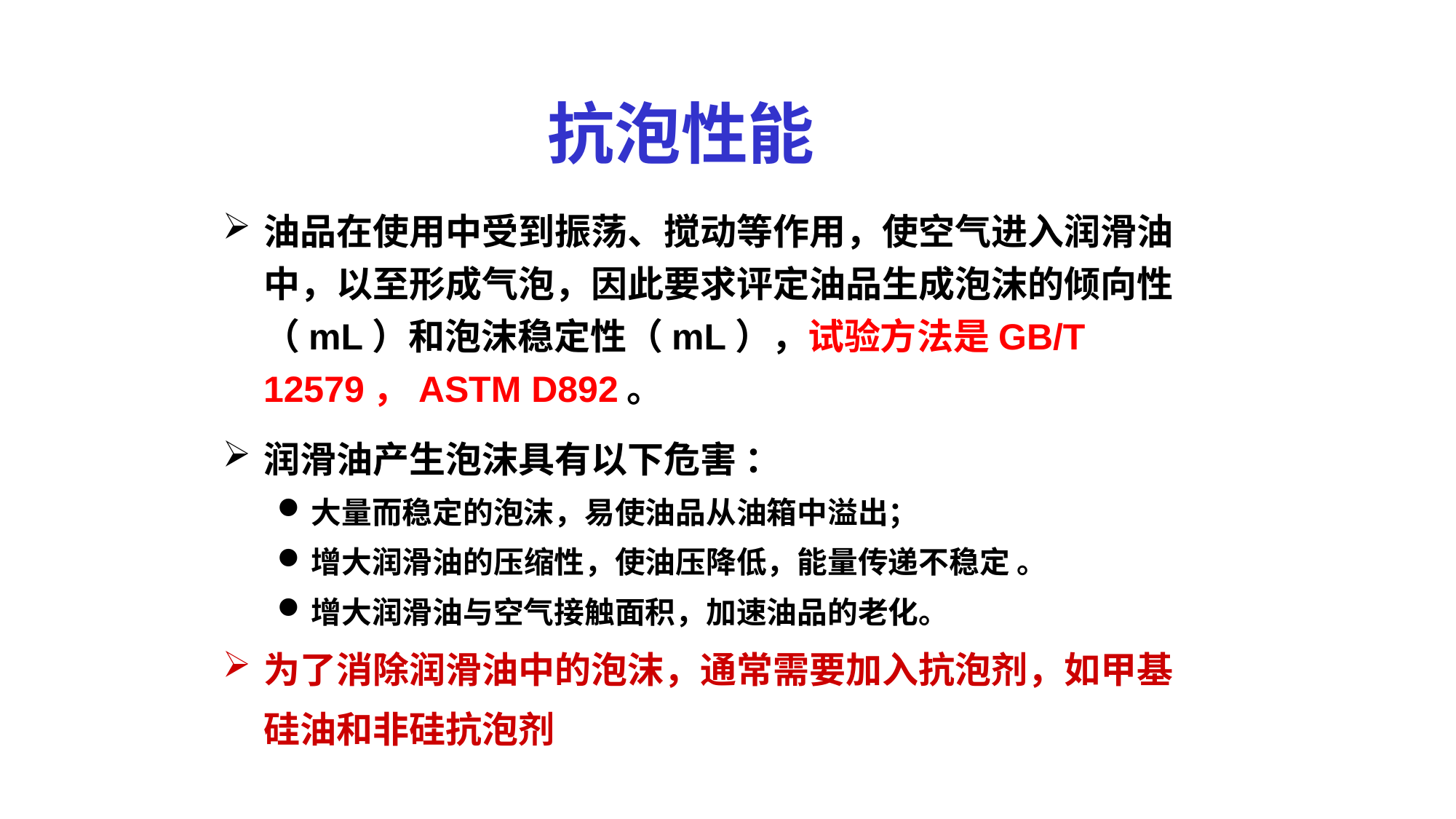

抗泡性能
油品在使用中受到振荡、搅动等作用，使空气进入润滑油中，以至形成气泡，因此要求评定油品生成泡沫的倾向性（mL）和泡沫稳定性（mL），试验方法是GB/T 12579，ASTM D892。
润滑油产生泡沫具有以下危害 ：
大量而稳定的泡沫，易使油品从油箱中溢出；
增大润滑油的压缩性，使油压降低，能量传递不稳定 。
增大润滑油与空气接触面积，加速油品的老化。
为了消除润滑油中的泡沫，通常需要加入抗泡剂，如甲基硅油和非硅抗泡剂